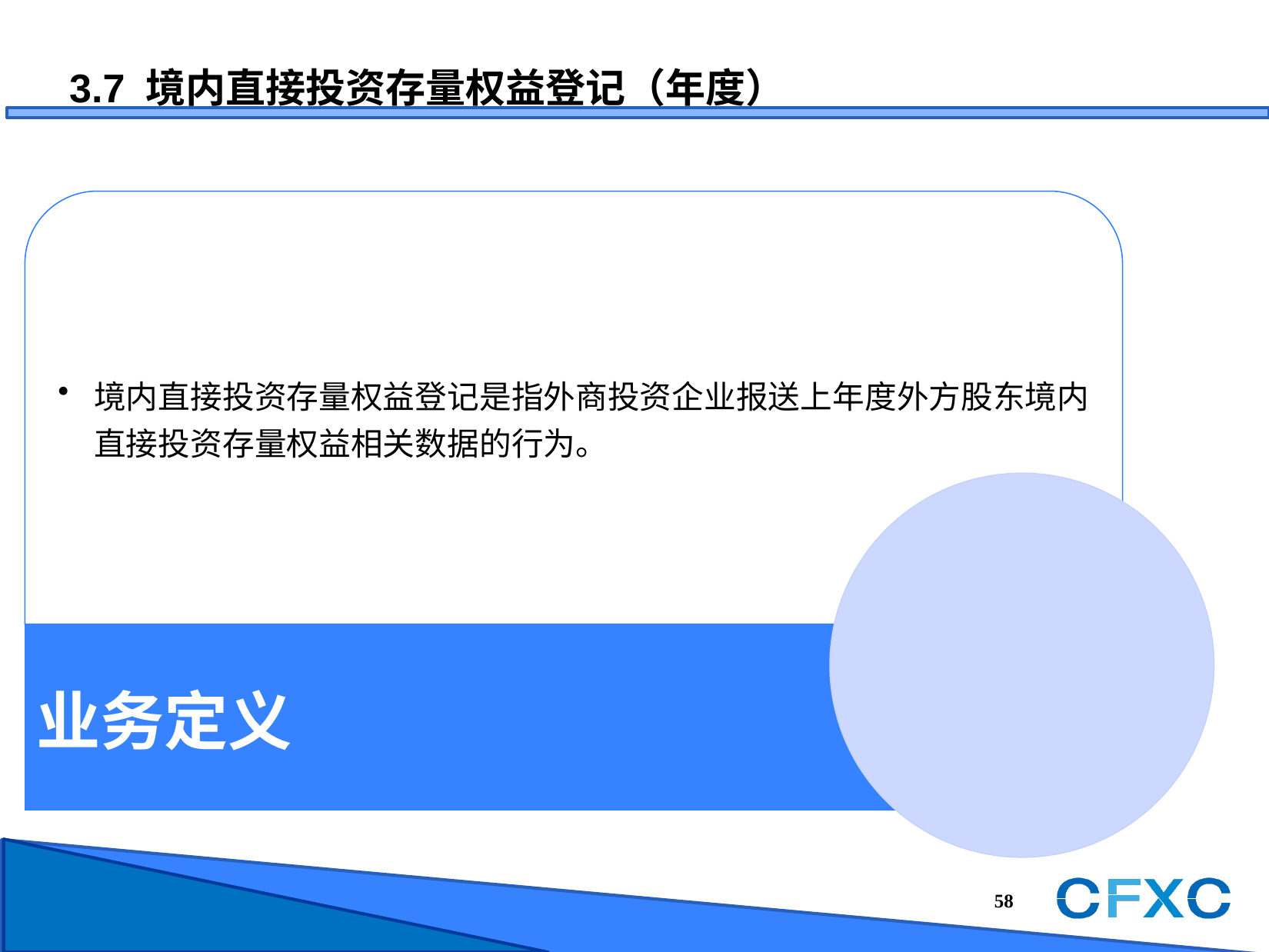

3.7 境内直接投资存量权益登记（年度）
业务定义
境内直接投资存量权益登记是指外商投资企业报送上年度外方股东境内直接投资存量权益相关数据的行为。
58